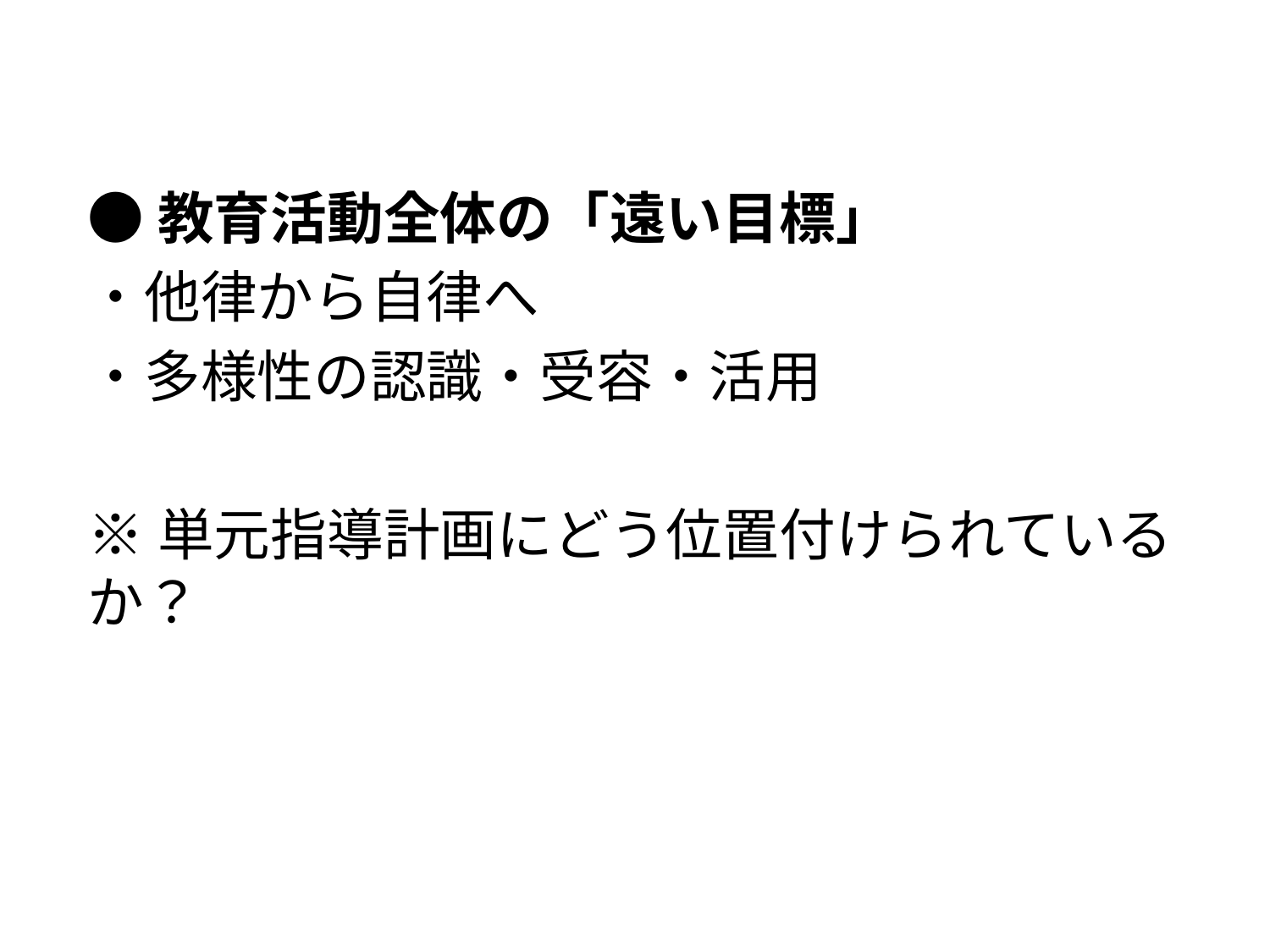

●教育活動全体の「遠い目標」
・他律から自律へ
・多様性の認識・受容・活用

※単元指導計画にどう位置付けられているか？